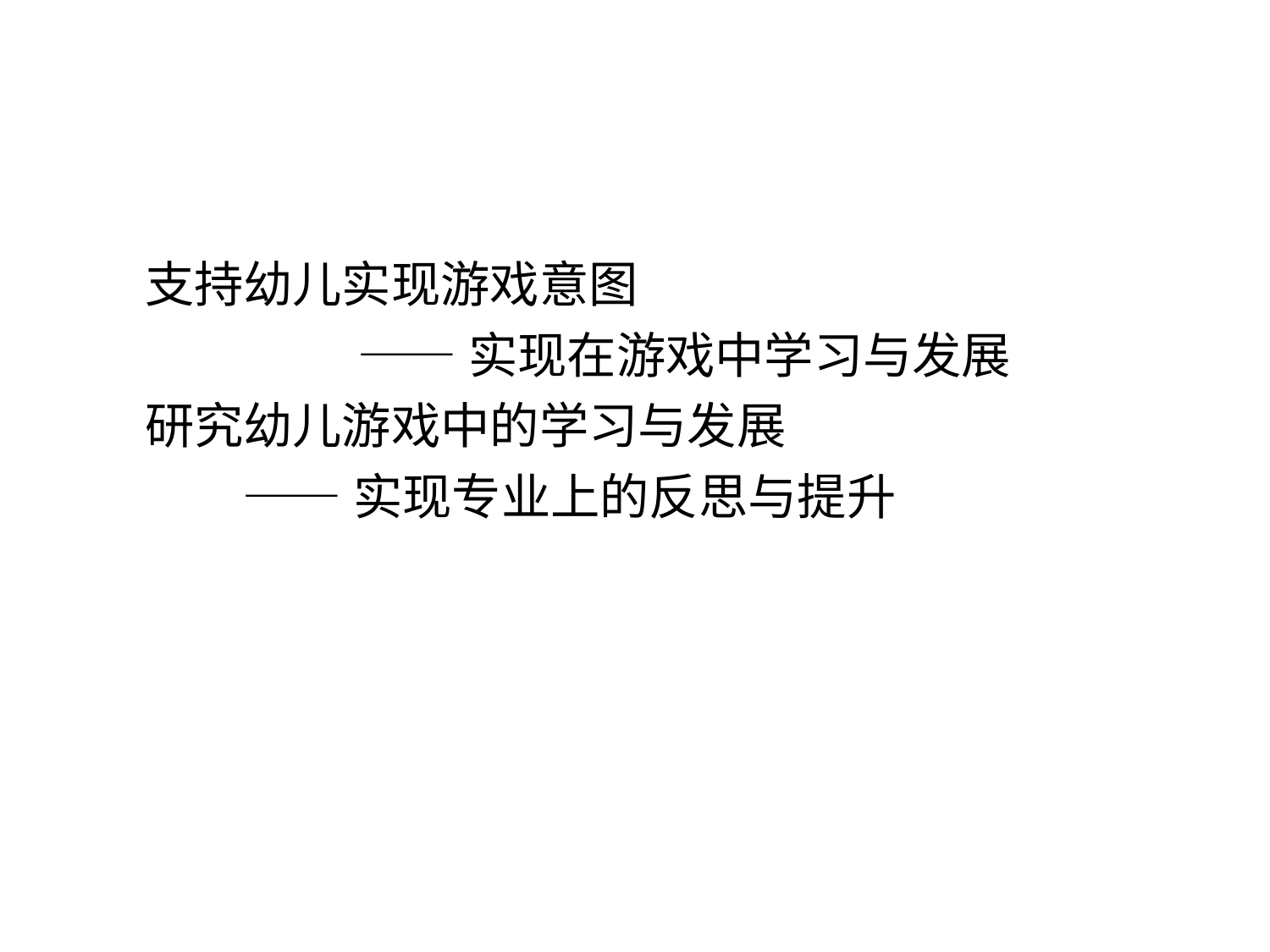

#
   支持幼儿实现游戏意图
         ——实现在游戏中学习与发展
   研究幼儿游戏中的学习与发展
             ——实现专业上的反思与提升